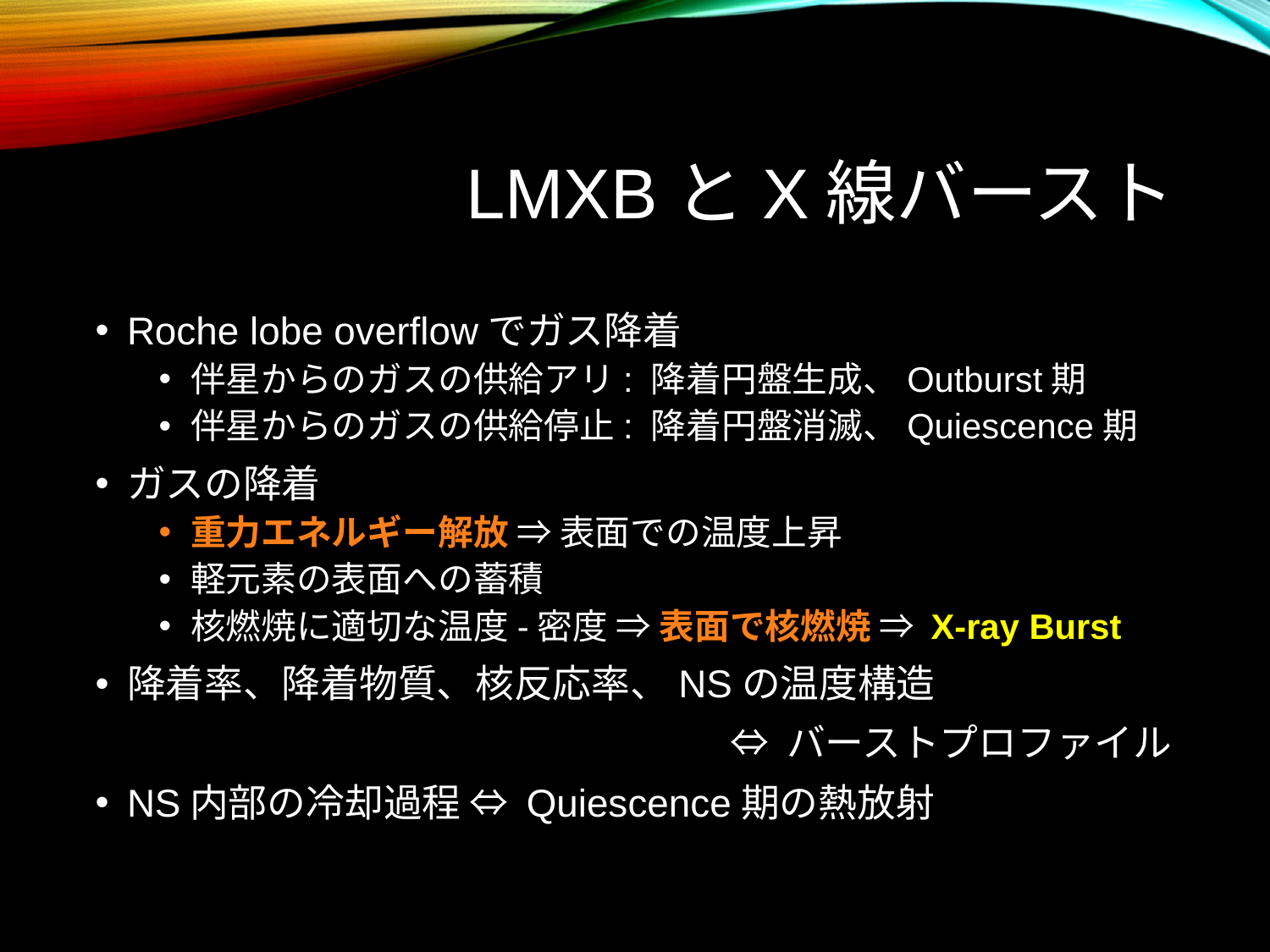

# LMXBとX線バースト
Roche lobe overflowでガス降着
伴星からのガスの供給アリ: 降着円盤生成、Outburst期
伴星からのガスの供給停止: 降着円盤消滅、Quiescence期
ガスの降着
重力エネルギー解放 ⇒ 表面での温度上昇
軽元素の表面への蓄積
核燃焼に適切な温度-密度 ⇒ 表面で核燃焼 ⇒ X-ray Burst
降着率、降着物質、核反応率、NSの温度構造
					⇔ バーストプロファイル
NS内部の冷却過程 ⇔ Quiescence期の熱放射